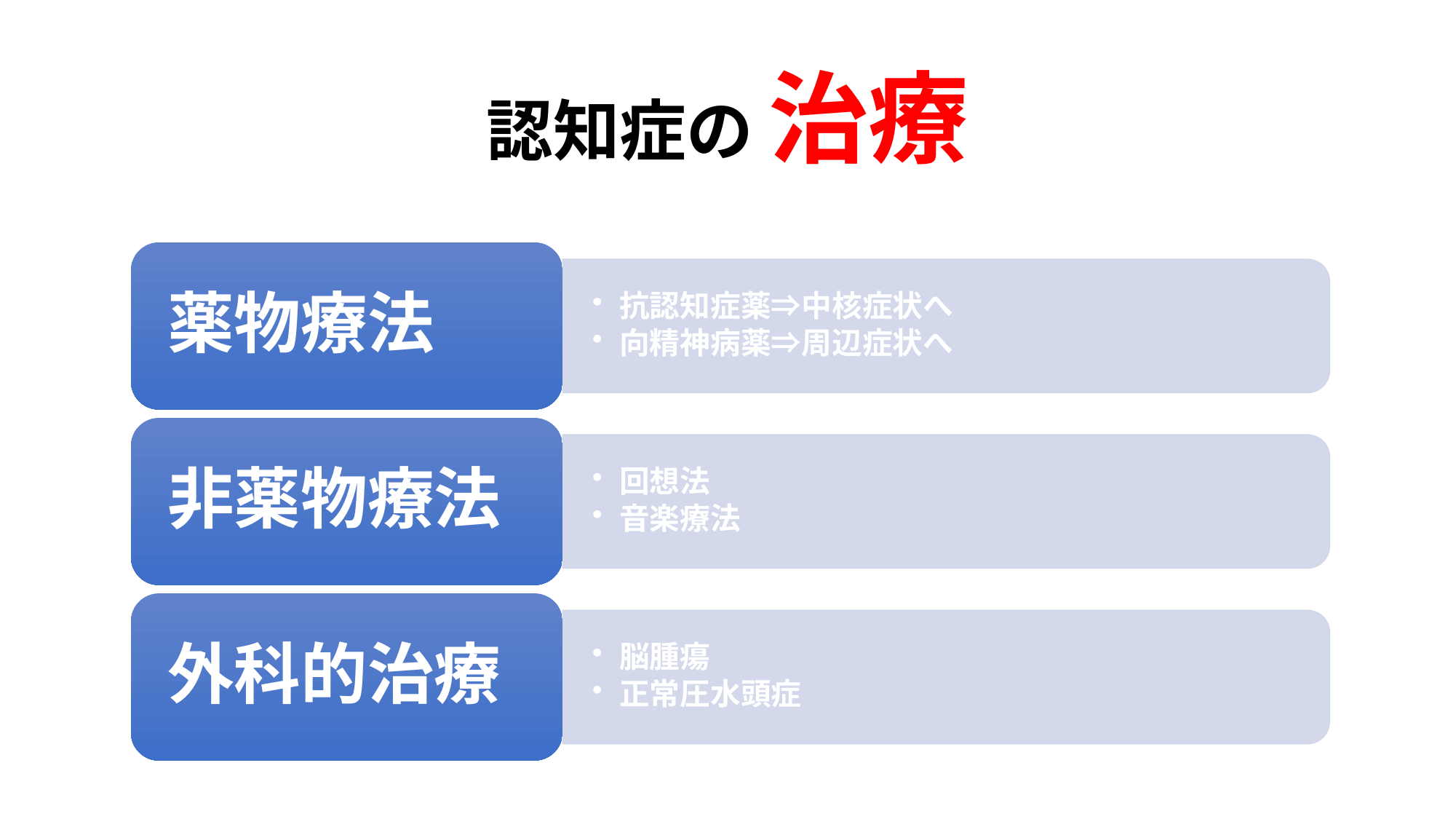

# 認知症の 治療
抗認知症薬⇒中核症状へ
向精神病薬⇒周辺症状へ
薬物療法
回想法
音楽療法
非薬物療法
脳腫瘍
正常圧水頭症
外科的治療